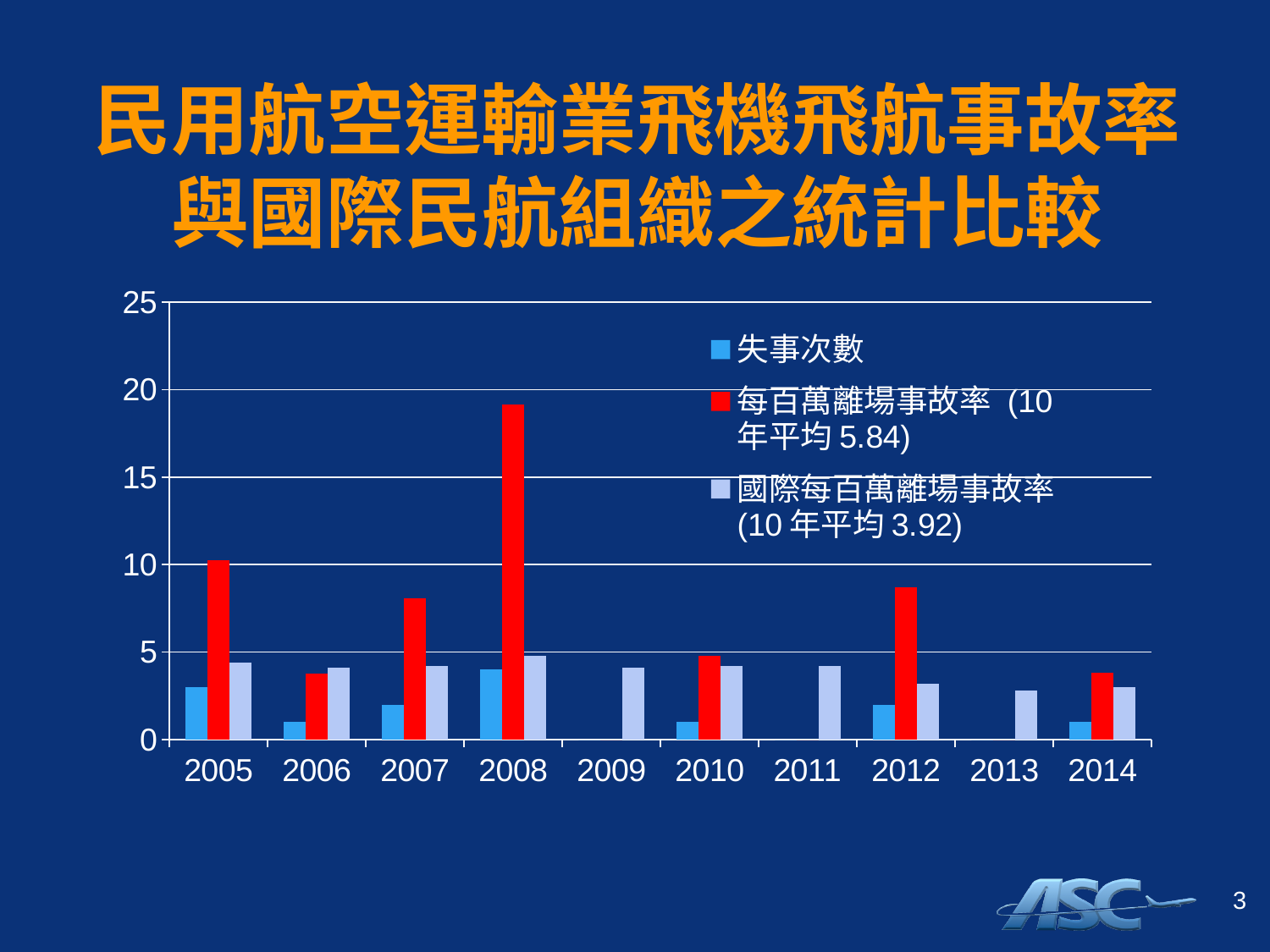

# 民用航空運輸業飛機飛航事故率 與國際民航組織之統計比較

### Chart

| Category | 失事次數 | 每百萬離場事故率 (10年平均5.84) | 國際每百萬離場事故率 (10年平均3.92) |
|---|---|---|---|
| 2005 | 3.0 | 10.25 | 4.4 |
| 2006 | 1.0 | 3.7800000000000002 | 4.1 |
| 2007 | 2.0 | 8.06 | 4.2 |
| 2008 | 4.0 | 19.15 | 4.8 |
| 2009 | 0.0 | 0.0 | 4.1 |
| 2010 | 1.0 | 4.78 | 4.2 |
| 2011 | 0.0 | 0.0 | 4.2 |
| 2012 | 2.0 | 8.700000000000001 | 3.2 |
| 2013 | 0.0 | 0.0 | 2.8 |
| 2014 | 1.0 | 3.84 | 3.0 |
3